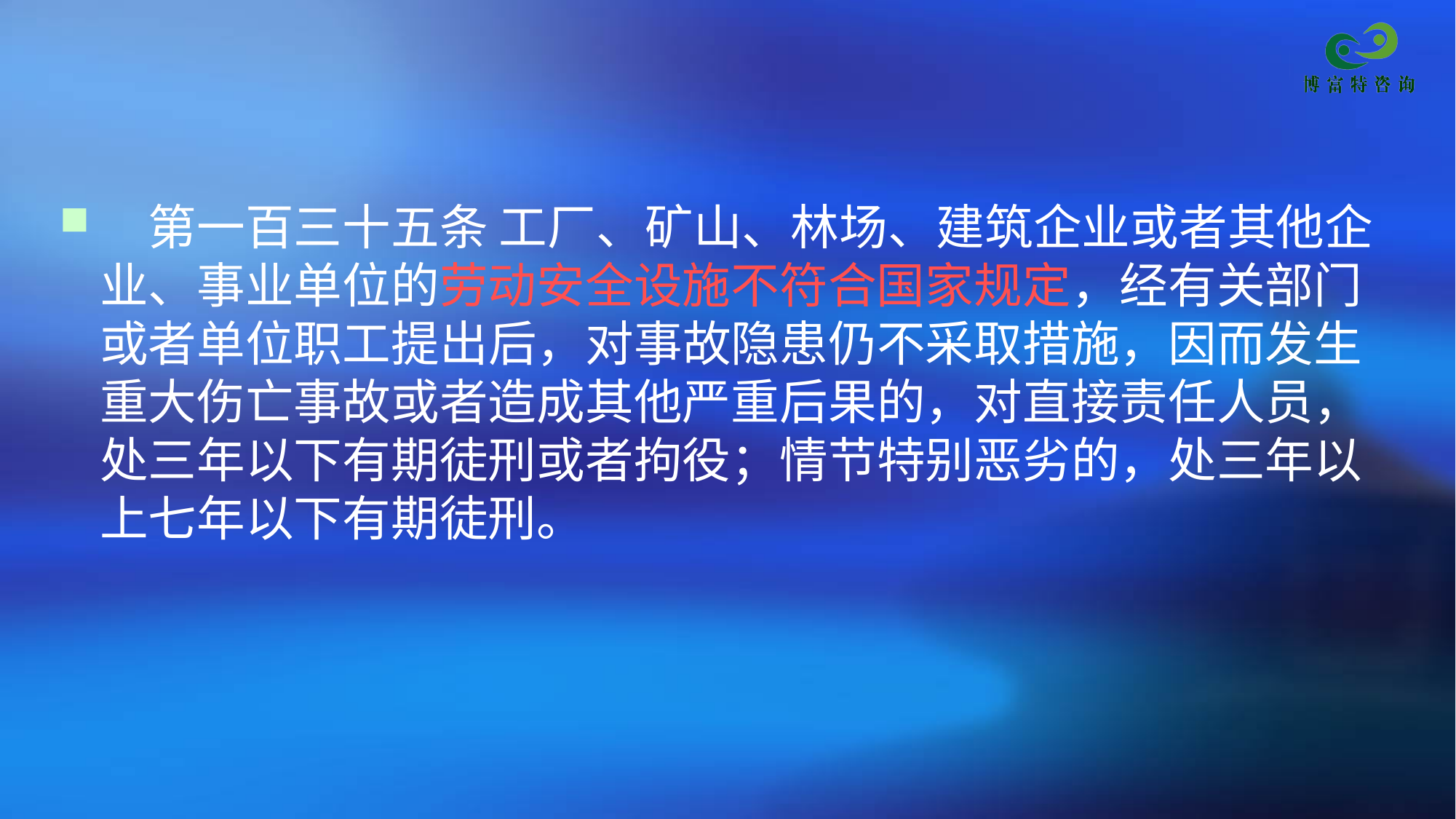

#
　第一百三十五条 工厂、矿山、林场、建筑企业或者其他企业、事业单位的劳动安全设施不符合国家规定，经有关部门或者单位职工提出后，对事故隐患仍不采取措施，因而发生重大伤亡事故或者造成其他严重后果的，对直接责任人员，处三年以下有期徒刑或者拘役；情节特别恶劣的，处三年以上七年以下有期徒刑。